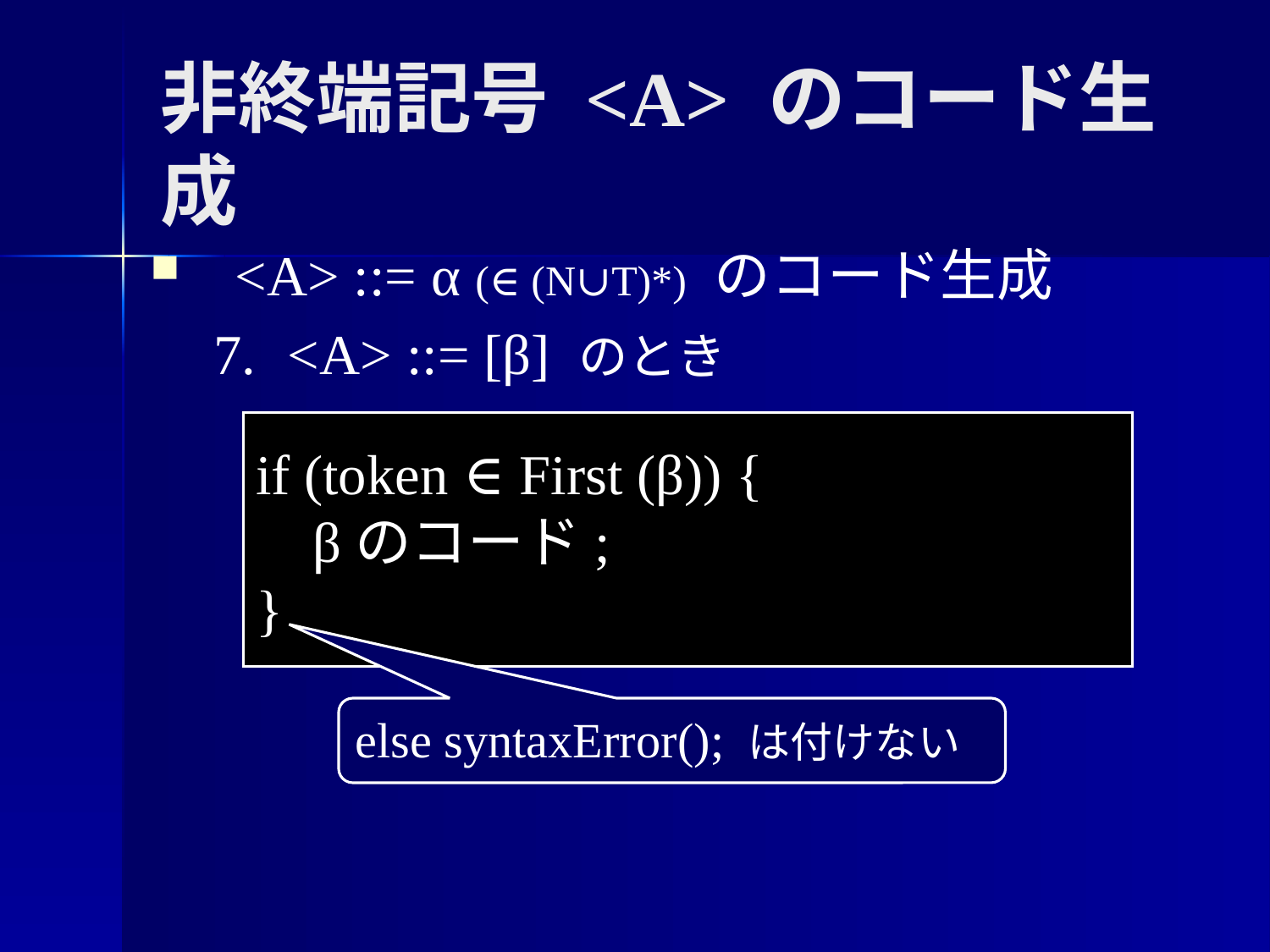

非終端記号 <A> のコード生成
<A> ::= α (∈ (N∪T)*) のコード生成
<A> ::= [β] のとき
if (token ∈ First (β)) {
    βのコード;
}
else syntaxError(); は付けない